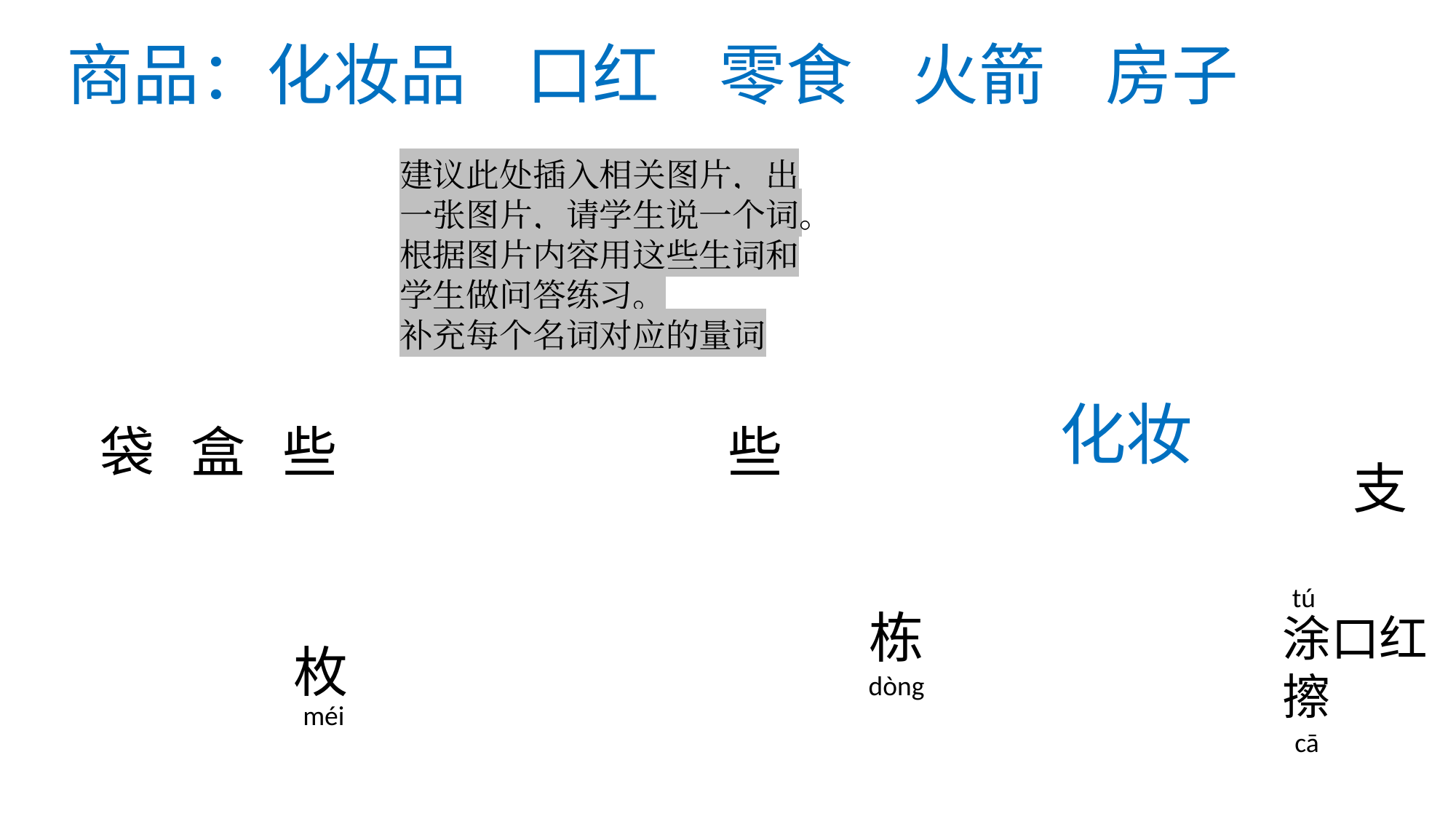

# 商品：化妆品    口红    零食    火箭    房子
建议此处插入相关图片，出一张图片，请学生说一个词。根据图片内容用这些生词和学生做问答练习。
补充每个名词对应的量词
袋   盒   些
些
化妆
支
栋
tú
枚
涂口红
擦
dòng
méi
cā